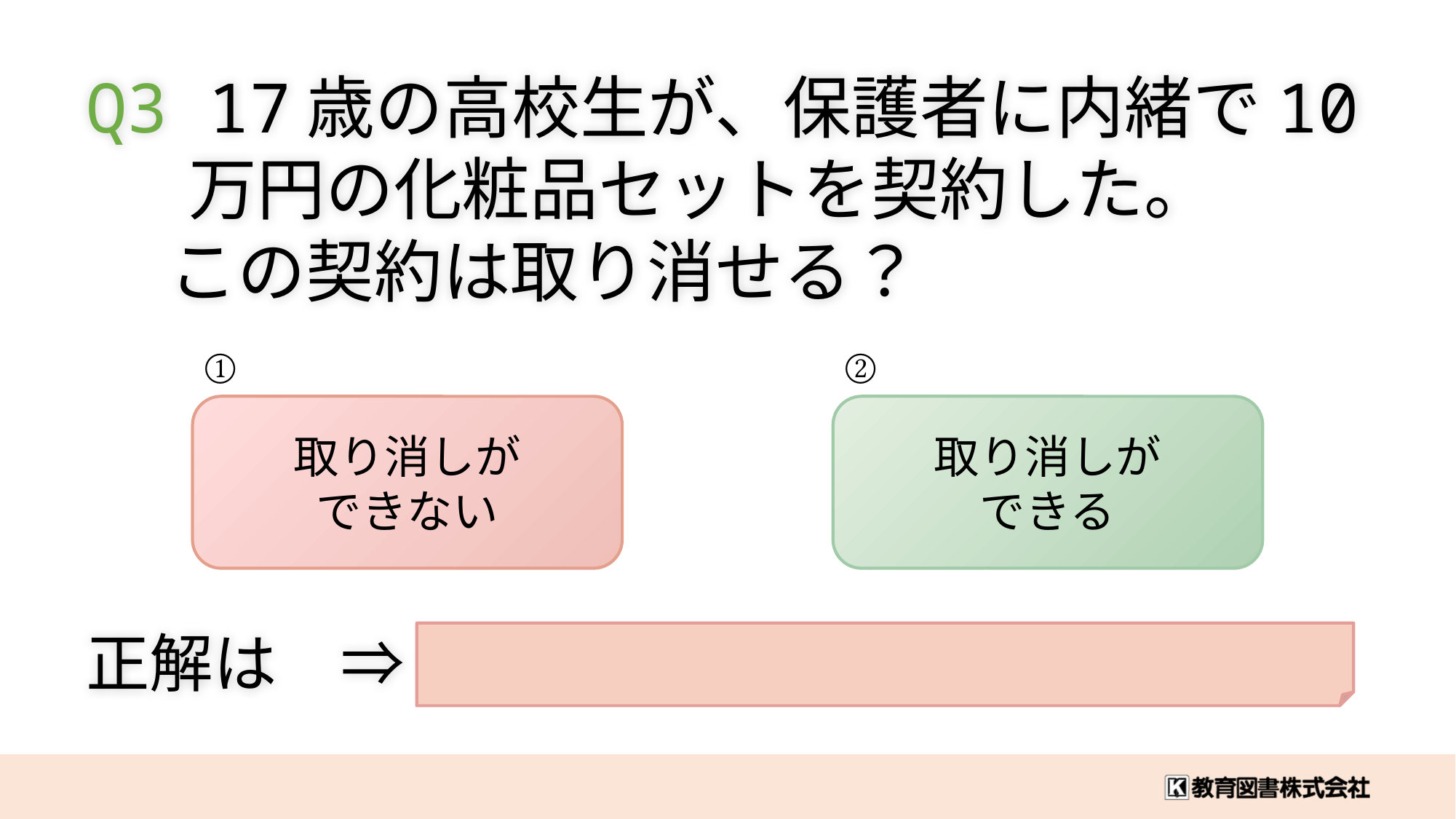

Q3 17歳の高校生が、保護者に内緒で10万円の化粧品セットを契約した。
　 この契約は取り消せる？
①
②
取り消しが
できない
取り消しが
できる
正解は　⇒ ②（未成年者）取消しができる